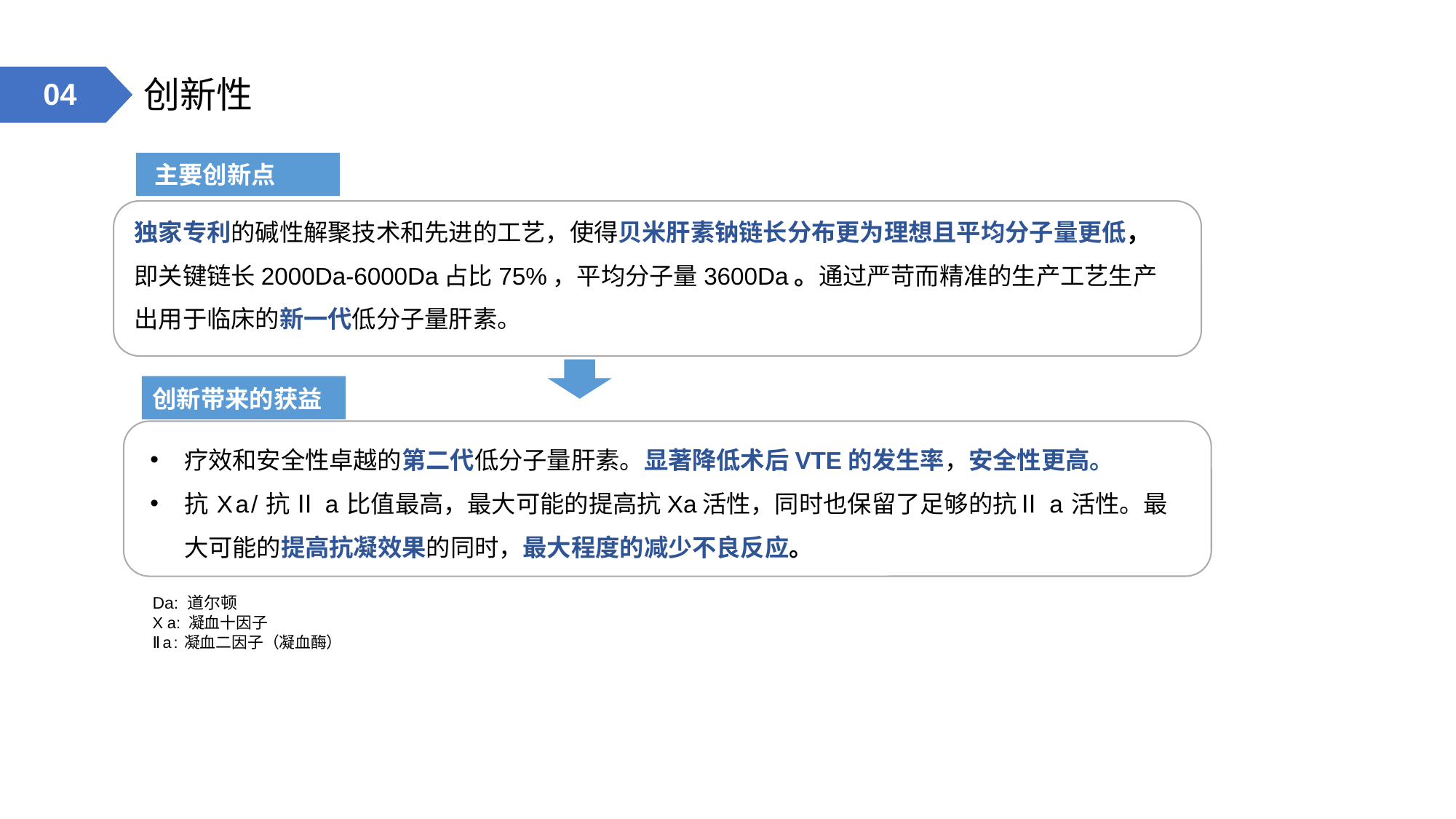

# 创新性
04

主要创新点
独家专利的碱性解聚技术和先进的工艺，使得贝米肝素钠链长分布更为理想且平均分子量更低，即关键链长2000Da-6000Da占比75%，平均分子量3600Da。通过严苛而精准的生产工艺生产出用于临床的新一代低分子量肝素。

创新带来的获益

疗效和安全性卓越的第二代低分子量肝素。显著降低术后VTE的发生率，安全性更高。
抗Xa/抗Ⅱa比值最高，最大可能的提高抗Xa活性，同时也保留了足够的抗Ⅱa活性。最大可能的提高抗凝效果的同时，最大程度的减少不良反应。
Da: 道尔顿
X a: 凝血十因子
Ⅱa:凝血二因子（凝血酶）